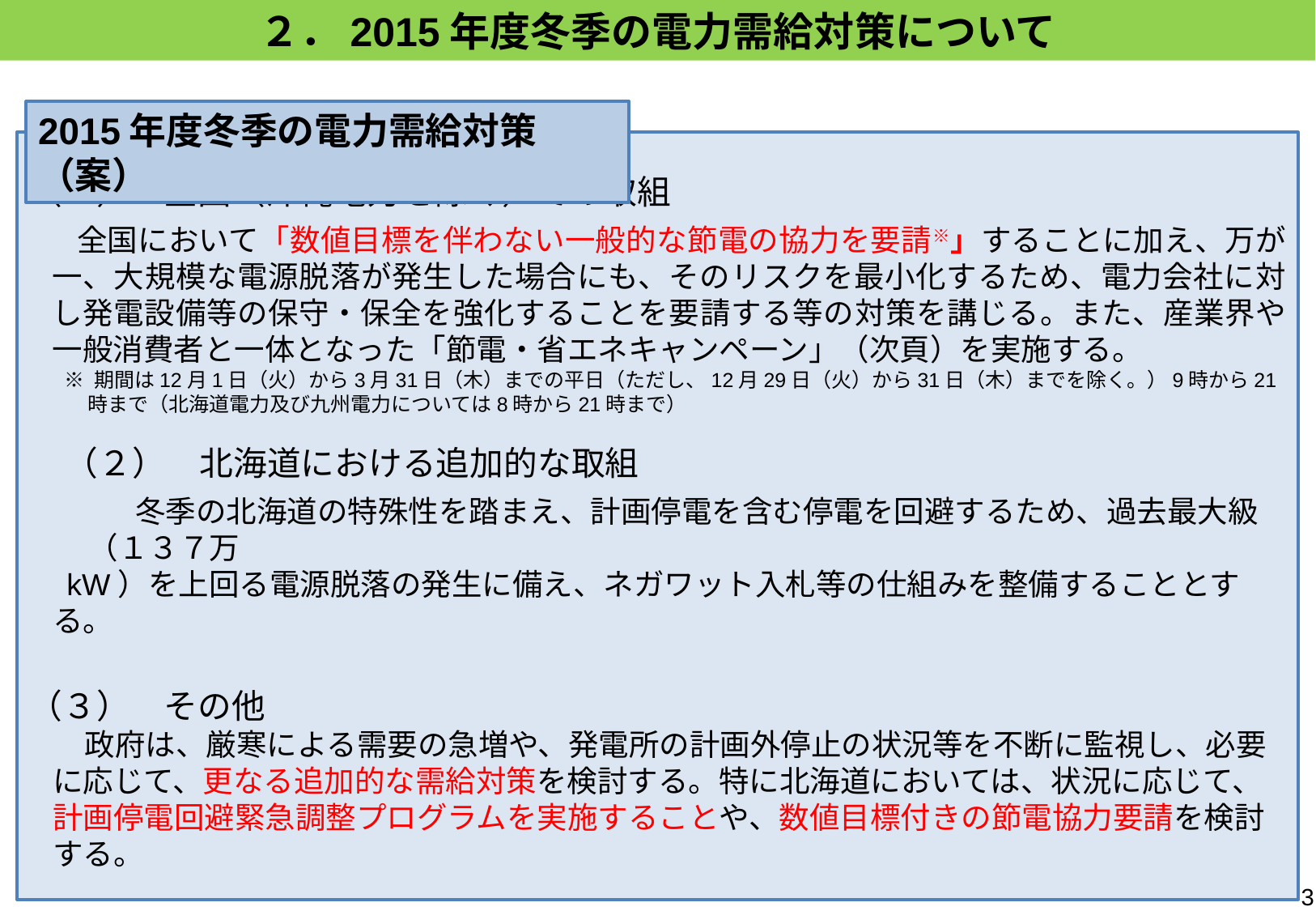

２．2015年度冬季の電力需給対策について
2015年度冬季の電力需給対策（案）

（１）　全国（沖縄電力を除く）での取組
全国において「数値目標を伴わない一般的な節電の協力を要請※」することに加え、万が一、大規模な電源脱落が発生した場合にも、そのリスクを最小化するため、電力会社に対し発電設備等の保守・保全を強化することを要請する等の対策を講じる。また、産業界や一般消費者と一体となった「節電・省エネキャンペーン」（次頁）を実施する。
※ 期間は12月1日（火）から3月31日（木）までの平日（ただし、12月29日（火）から31日（木）までを除く。）9時から21時まで（北海道電力及び九州電力については8時から21時まで）

（２）　北海道における追加的な取組
冬季の北海道の特殊性を踏まえ、計画停電を含む停電を回避するため、過去最大級（１３７万
　kW）を上回る電源脱落の発生に備え、ネガワット入札等の仕組みを整備することとする。

（３）　その他
　政府は、厳寒による需要の急増や、発電所の計画外停止の状況等を不断に監視し、必要に応じて、更なる追加的な需給対策を検討する。特に北海道においては、状況に応じて、計画停電回避緊急調整プログラムを実施することや、数値目標付きの節電協力要請を検討する。

3